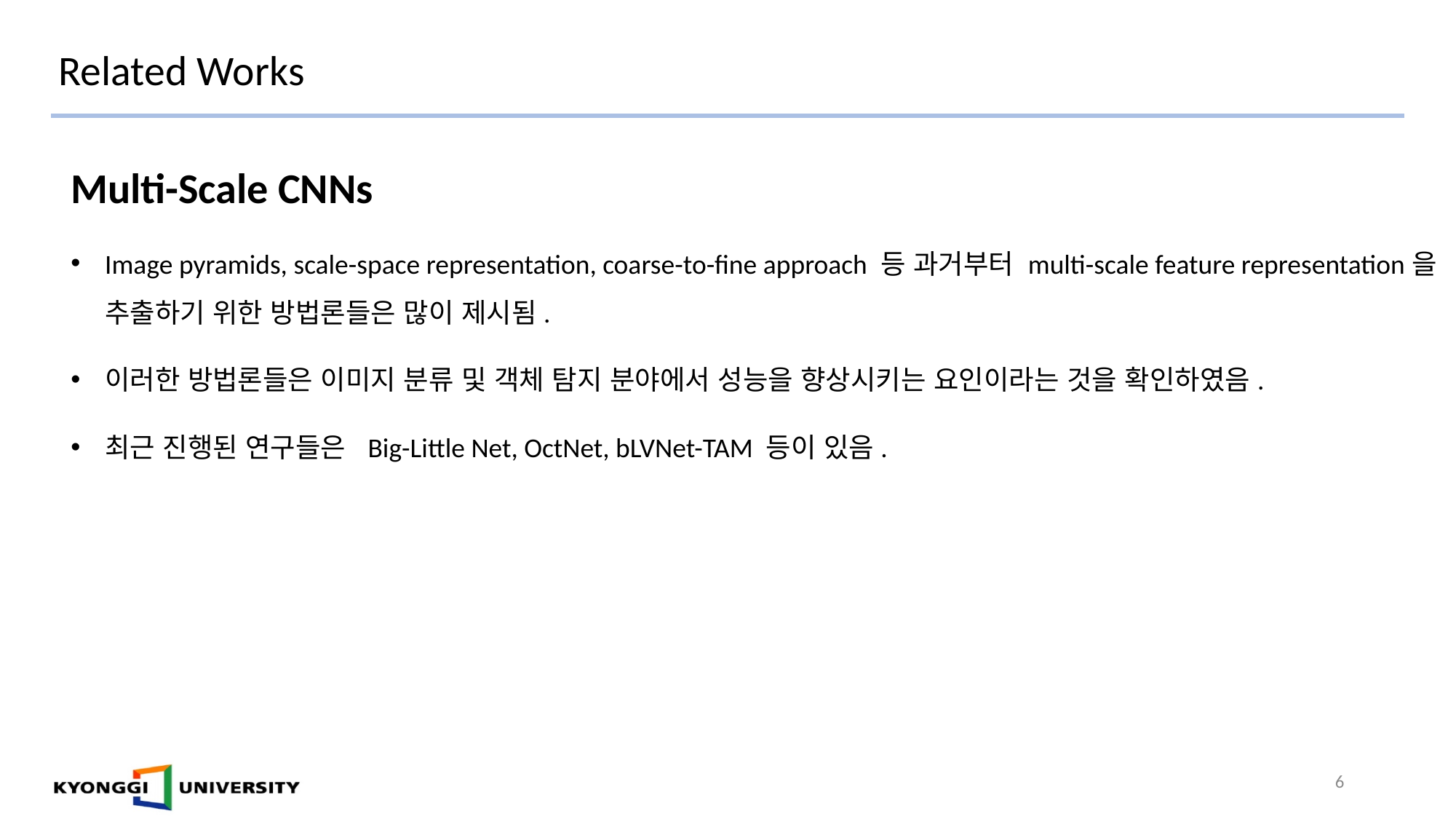

# Related Works
Multi-Scale CNNs
Image pyramids, scale-space representation, coarse-to-fine approach 등 과거부터 multi-scale feature representation을 추출하기 위한 방법론들은 많이 제시됨.
이러한 방법론들은 이미지 분류 및 객체 탐지 분야에서 성능을 향상시키는 요인이라는 것을 확인하였음.
최근 진행된 연구들은  Big-Little Net, OctNet, bLVNet-TAM 등이 있음.

6